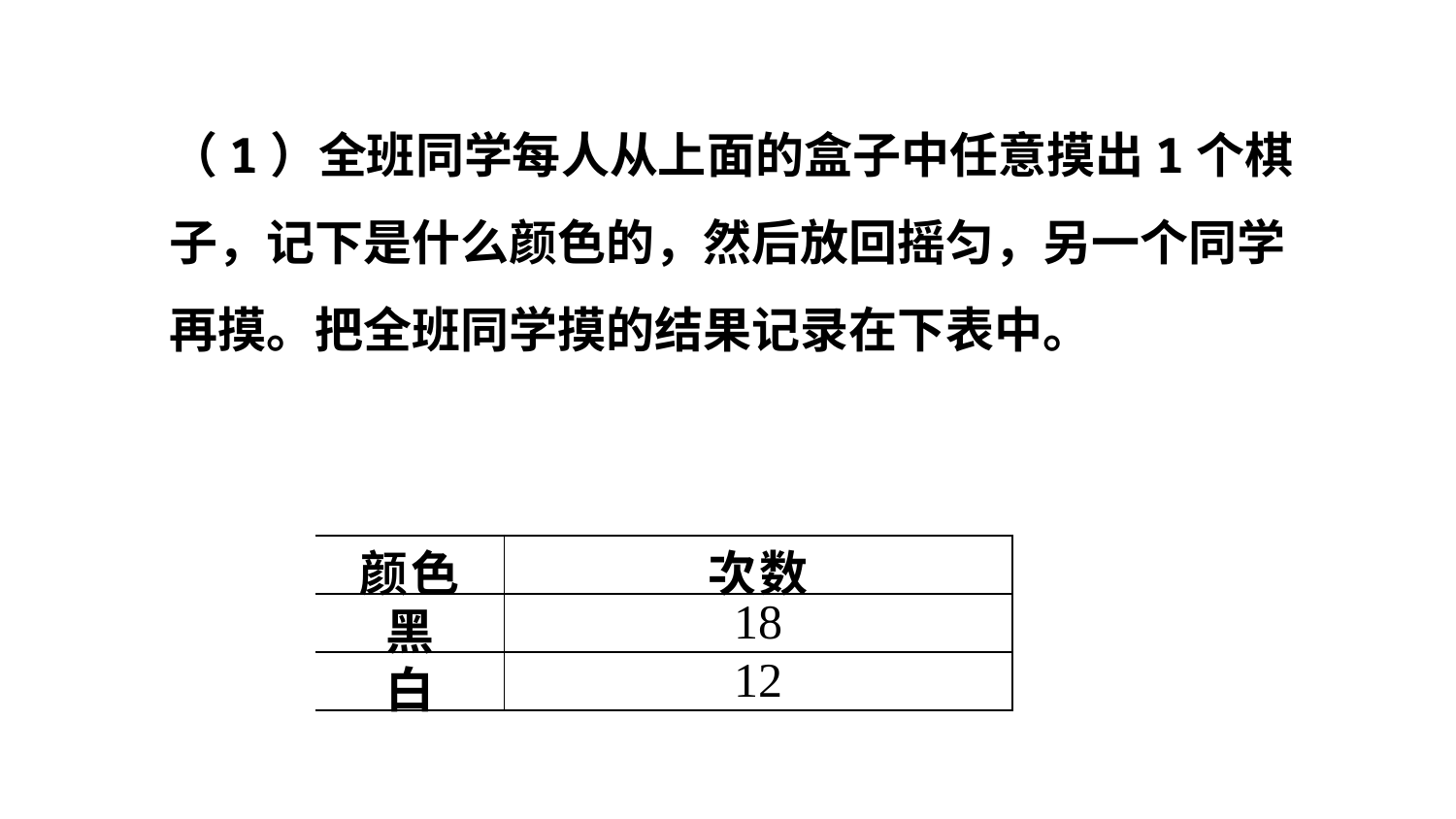

（1）全班同学每人从上面的盒子中任意摸出1个棋子，记下是什么颜色的，然后放回摇匀，另一个同学再摸。把全班同学摸的结果记录在下表中。
| 颜色 | 次数 |
| --- | --- |
| 黑 | 18 |
| 白 | 12 |